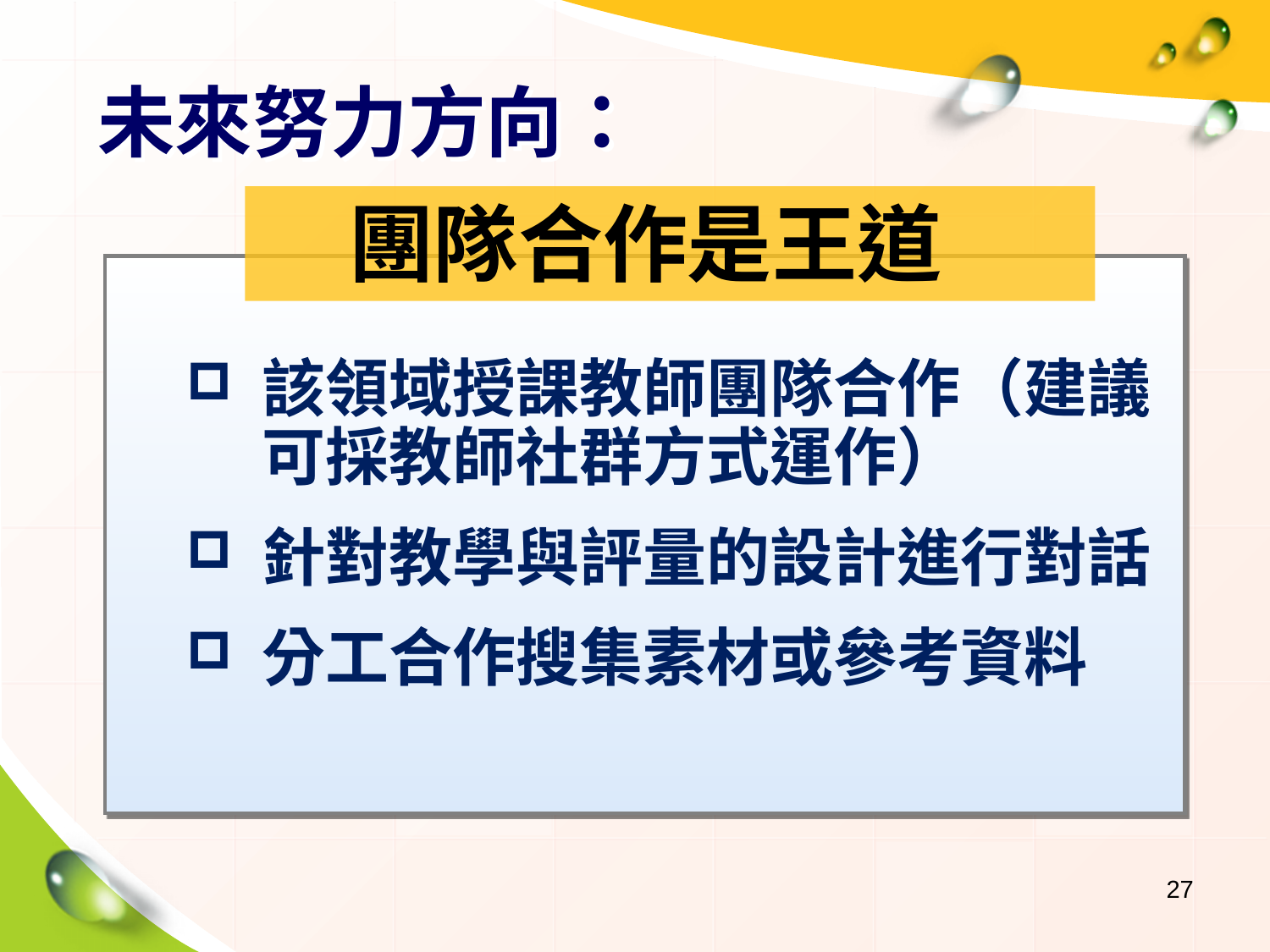

# 未來努力方向：

團隊合作是王道

該領域授課教師團隊合作（建議可採教師社群方式運作）
針對教學與評量的設計進行對話
分工合作搜集素材或參考資料
27